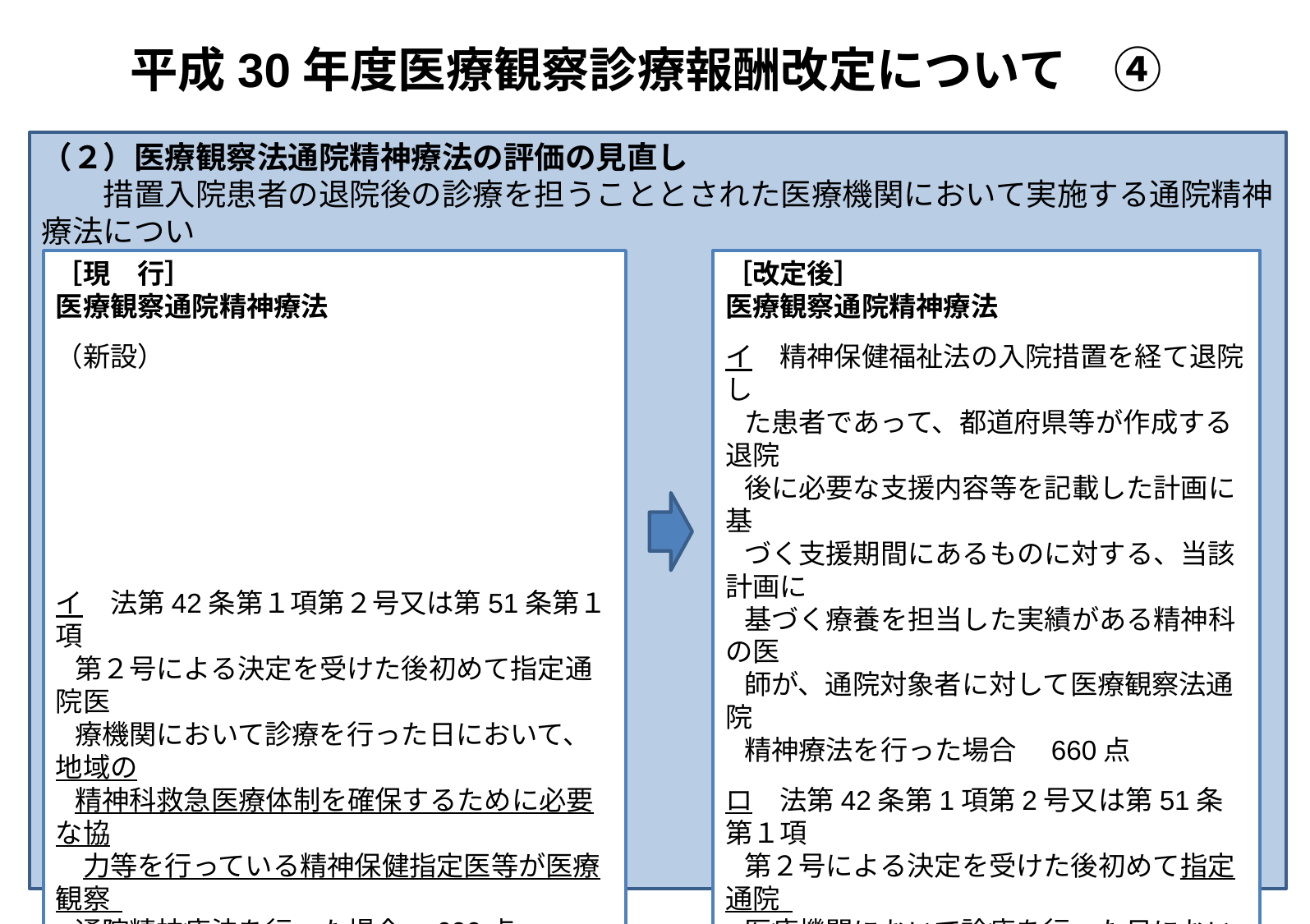

# 平成30年度医療観察診療報酬改定について　④
（２）医療観察法通院精神療法の評価の見直し
　　措置入院患者の退院後の診療を担うこととされた医療機関において実施する通院精神療法につい
  ての評価を新設等。

［現　行］
医療観察通院精神療法

（新設）

イ　法第42条第１項第２号又は第51条第１項
  第２号による決定を受けた後初めて指定通院医
  療機関において診療を行った日において、地域の
  精神科救急医療体制を確保するために必要な協
　力等を行っている精神保健指定医等が医療観察
  通院精神療法を行った場合　600点

ロ　（略）
［改定後］
医療観察通院精神療法

イ　精神保健福祉法の入院措置を経て退院し
  た患者であって、都道府県等が作成する退院
  後に必要な支援内容等を記載した計画に基
  づく支援期間にあるものに対する、当該計画に
  基づく療養を担当した実績がある精神科の医
  師が、通院対象者に対して医療観察法通院
  精神療法を行った場合　660点

ロ　法第42条第1項第2号又は第51条第１項
  第２号による決定を受けた後初めて指定通院
  医療機関において診療を行った日において、
  60分以上行った場合　540点

ハ　（略）

6